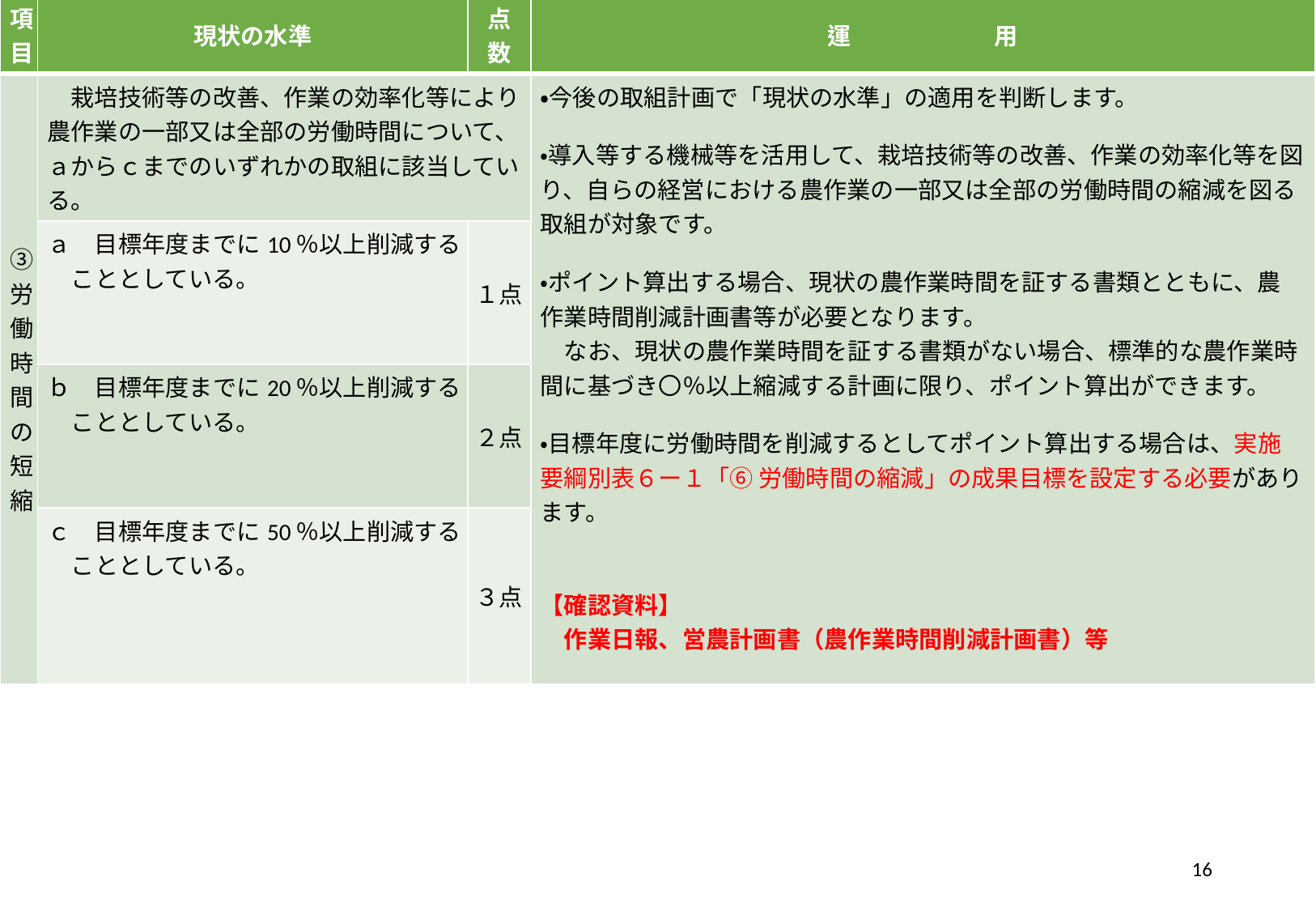

| 項目 | 現状の水準 | 点数 | 運　　　 　用 |
| --- | --- | --- | --- |
| ③労働時間の短縮 | 栽培技術等の改善、作業の効率化等により農作業の一部又は全部の労働時間について、ａからｃまでのいずれかの取組に該当している。 |  | ・今後の取組計画で「現状の水準」の適用を判断します。 ・導入等する機械等を活用して、栽培技術等の改善、作業の効率化等を図り、自らの経営における農作業の一部又は全部の労働時間の縮減を図る取組が対象です。 ・ポイント算出する場合、現状の農作業時間を証する書類とともに、農作業時間削減計画書等が必要となります。 　なお、現状の農作業時間を証する書類がない場合、標準的な農作業時間に基づき〇％以上縮減する計画に限り、ポイント算出ができます。 ・目標年度に労働時間を削減するとしてポイント算出する場合は、実施要綱別表６ー１「⑥ 労働時間の縮減」の成果目標を設定する必要があります。　 　 【確認資料】 　作業日報、営農計画書（農作業時間削減計画書）等 |
|  | ａ　目標年度までに10％以上削減することとしている。 | １点 |  |
|  | ｂ　目標年度までに20％以上削減することとしている。 | ２点 |  |
|  | ｃ　目標年度までに50％以上削減することとしている。 | ３点 |  |
16